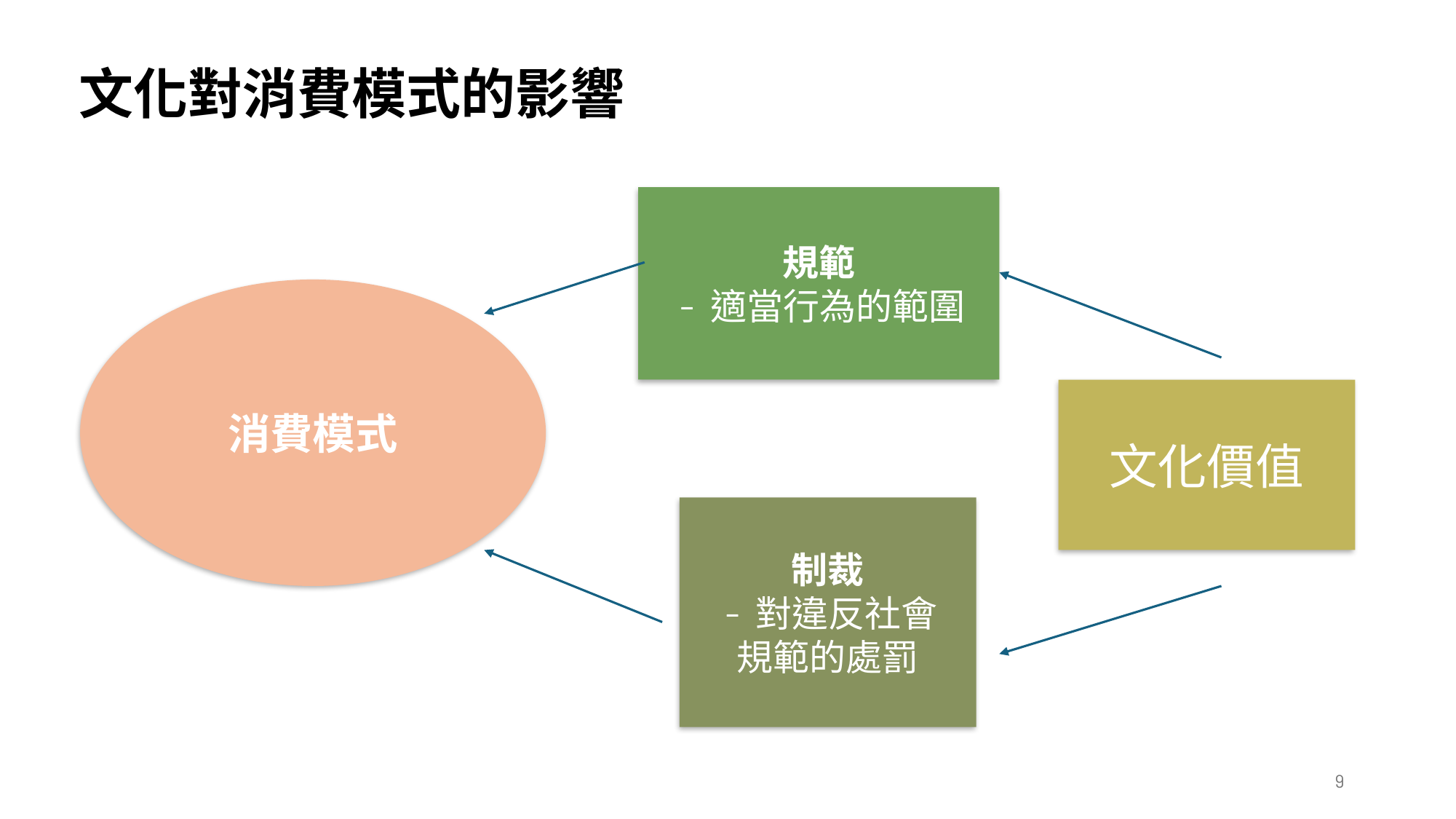

文化對消費模式的影響
規範
 - 適當行為的範圍
消費模式
文化價值
制裁
 - 對違反社會
規範的處罰
9